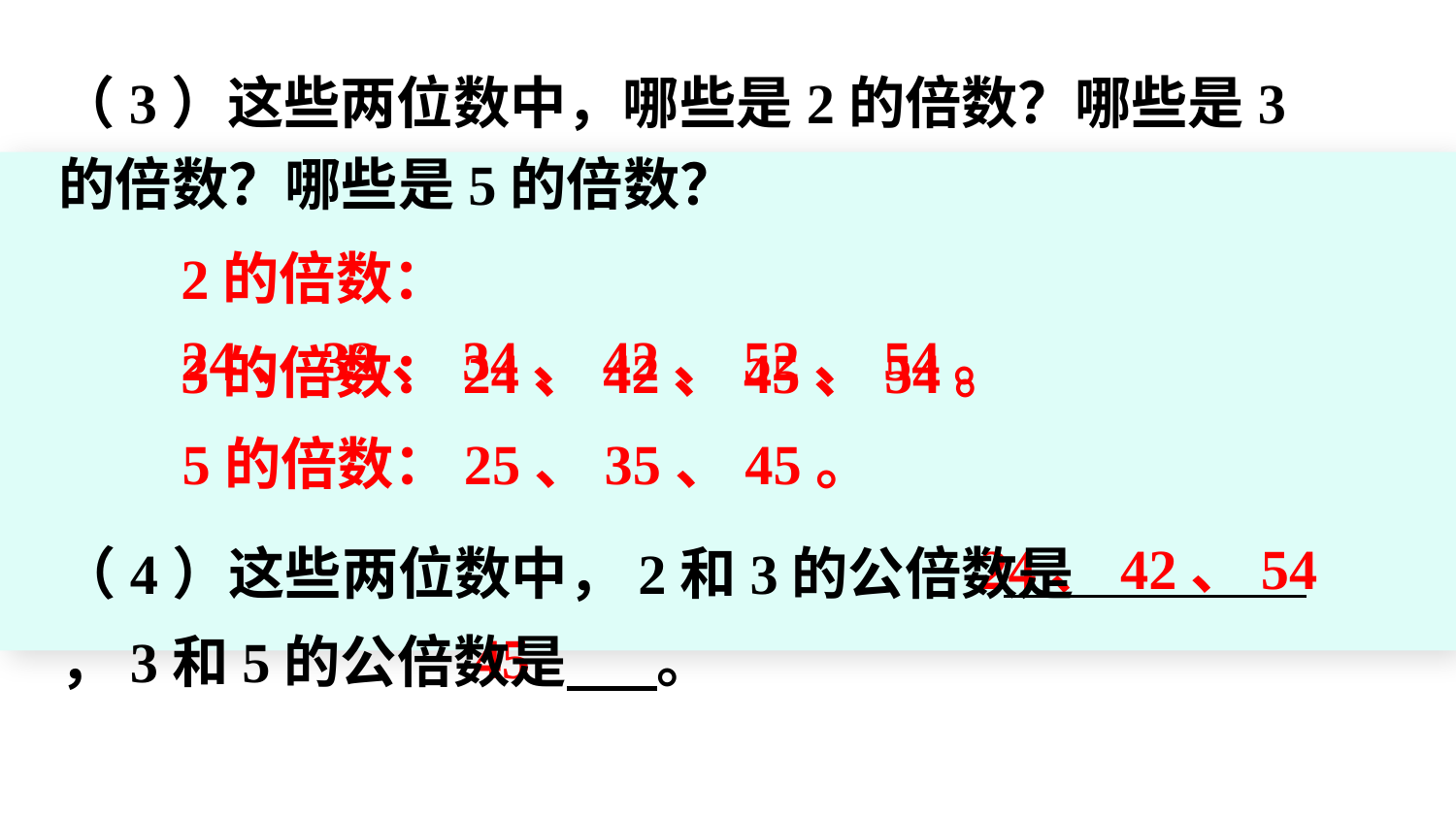

（3）这些两位数中，哪些是2的倍数？哪些是3的倍数？哪些是5的倍数？
2的倍数：24、32、34、42、52、54。
3的倍数：24、42、45、54。
5的倍数：25、35、45。
（4）这些两位数中，2和3的公倍数是                      ，3和5的公倍数是       。
24、42、54
45